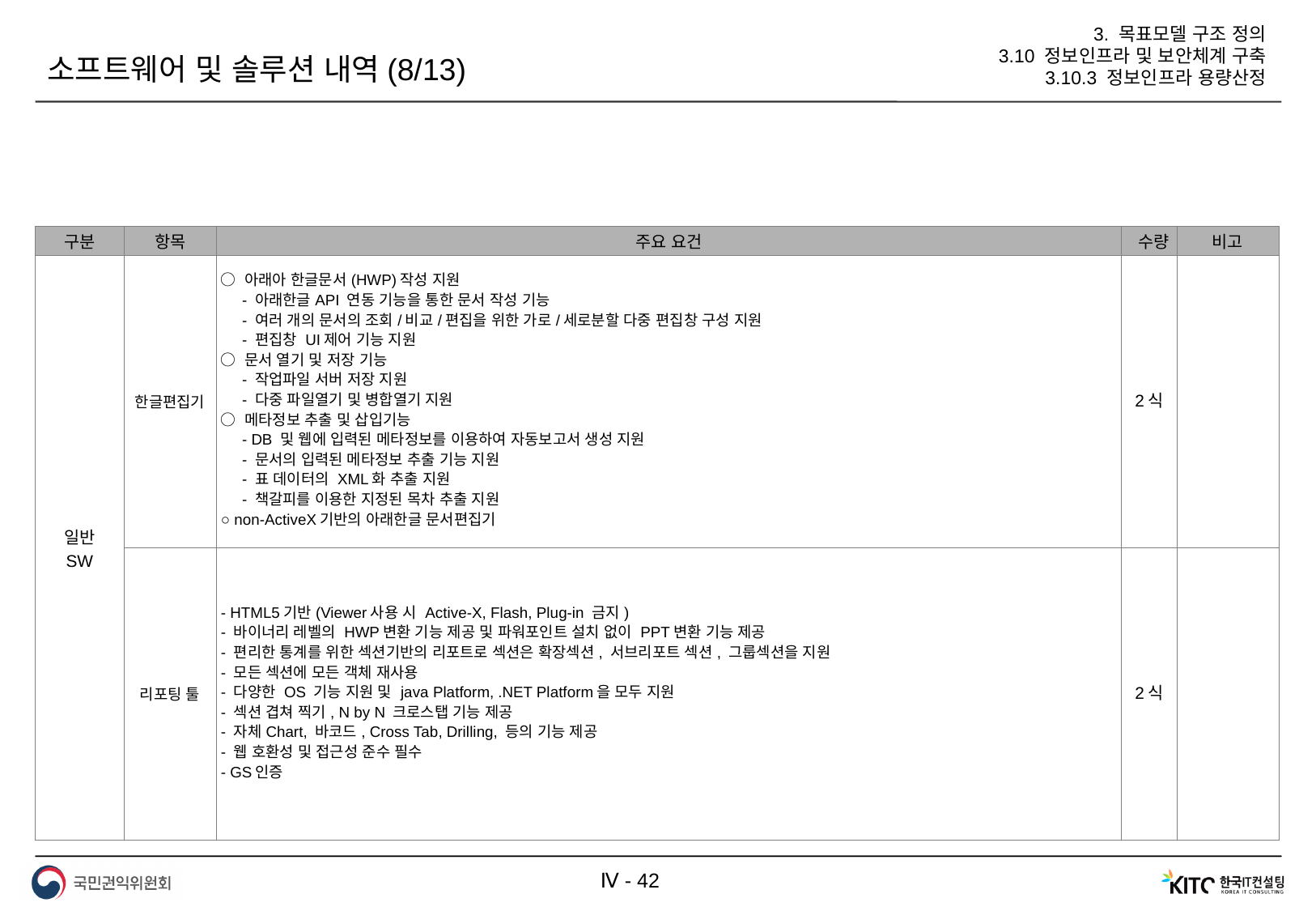

3. 목표모델 구조 정의
3.10 정보인프라 및 보안체계 구축
3.10.3 정보인프라 용량산정
소프트웨어 및 솔루션 내역(8/13)
| 구분 | 항목 | 주요 요건 | 수량 | 비고 |
| --- | --- | --- | --- | --- |
| 일반 SW | 한글편집기 | ○ 아래아 한글문서(HWP)작성 지원 - 아래한글API 연동 기능을 통한 문서 작성 기능 - 여러 개의 문서의 조회/비교/편집을 위한 가로/세로분할 다중 편집창 구성 지원 - 편집창 UI제어 기능 지원 ○ 문서 열기 및 저장 기능 - 작업파일 서버 저장 지원 - 다중 파일열기 및 병합열기 지원 ○ 메타정보 추출 및 삽입기능 - DB 및 웹에 입력된 메타정보를 이용하여 자동보고서 생성 지원 - 문서의 입력된 메타정보 추출 기능 지원 - 표 데이터의 XML화 추출 지원 - 책갈피를 이용한 지정된 목차 추출 지원 ○ non-ActiveX기반의 아래한글 문서편집기 | 2식 |  |
|  | 리포팅 툴 | - HTML5기반(Viewer사용 시 Active-X, Flash, Plug-in 금지) - 바이너리 레벨의 HWP변환 기능 제공 및 파워포인트 설치 없이 PPT변환 기능 제공 - 편리한 통계를 위한 섹션기반의 리포트로 섹션은 확장섹션, 서브리포트 섹션, 그룹섹션을 지원 - 모든 섹션에 모든 객체 재사용 - 다양한 OS 기능 지원 및 java Platform, .NET Platform을 모두 지원 - 섹션 겹쳐 찍기, N by N 크로스탭 기능 제공 - 자체Chart, 바코드, Cross Tab, Drilling, 등의 기능 제공 - 웹 호환성 및 접근성 준수 필수 - GS인증 | 2식 |  |